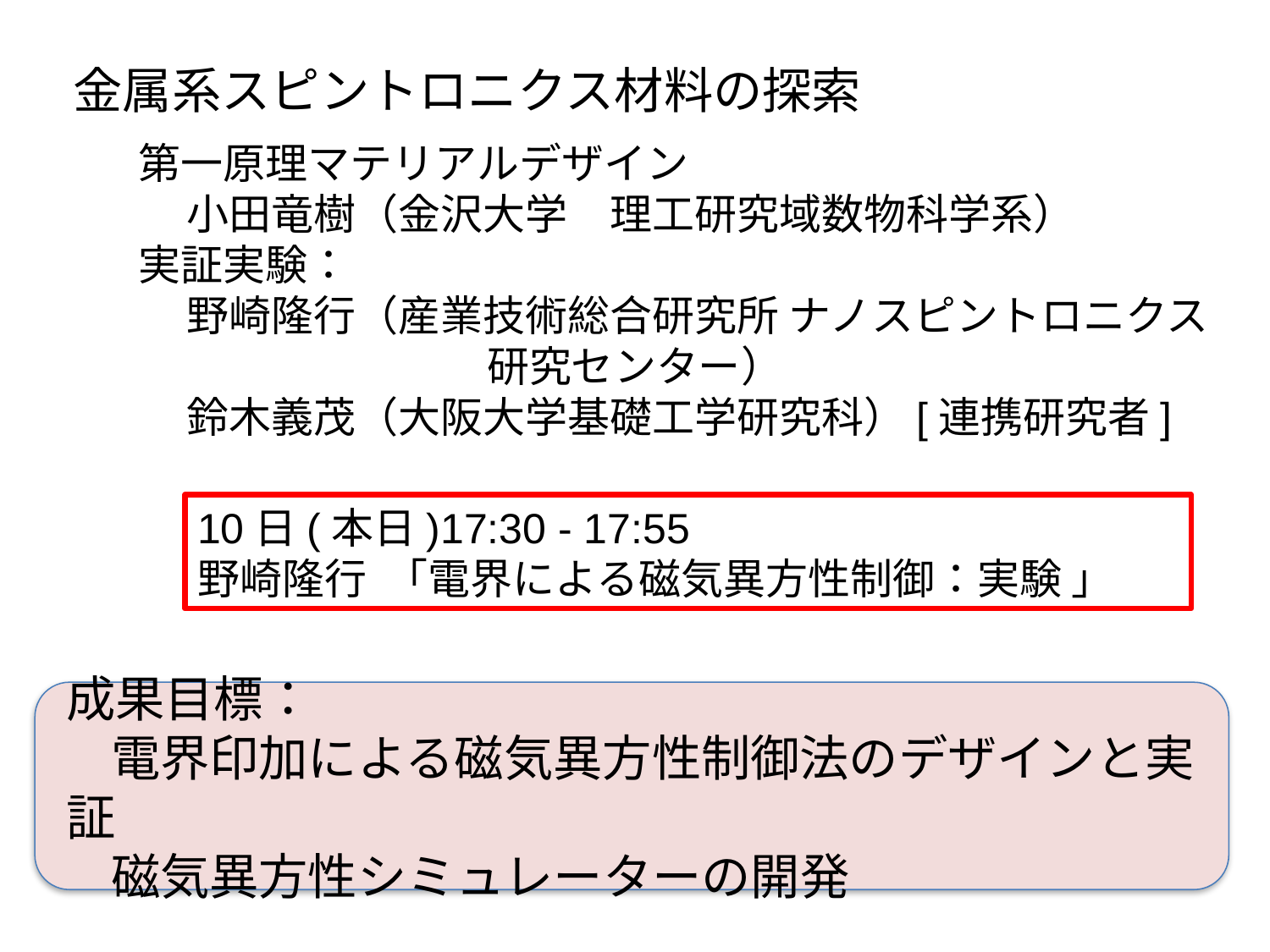

金属系スピントロニクス材料の探索
第一原理マテリアルデザイン
    小田竜樹（金沢大学　理工研究域数物科学系）
実証実験：
    野崎隆行（産業技術総合研究所 ナノスピントロニクス
　　　　　　　　 研究センター）
    鈴木義茂（大阪大学基礎工学研究科）[連携研究者]
10日(本日)17:30 - 17:55
野崎隆行  「電界による磁気異方性制御：実験 」
成果目標：
   電界印加による磁気異方性制御法のデザインと実証
   磁気異方性シミュレーターの開発